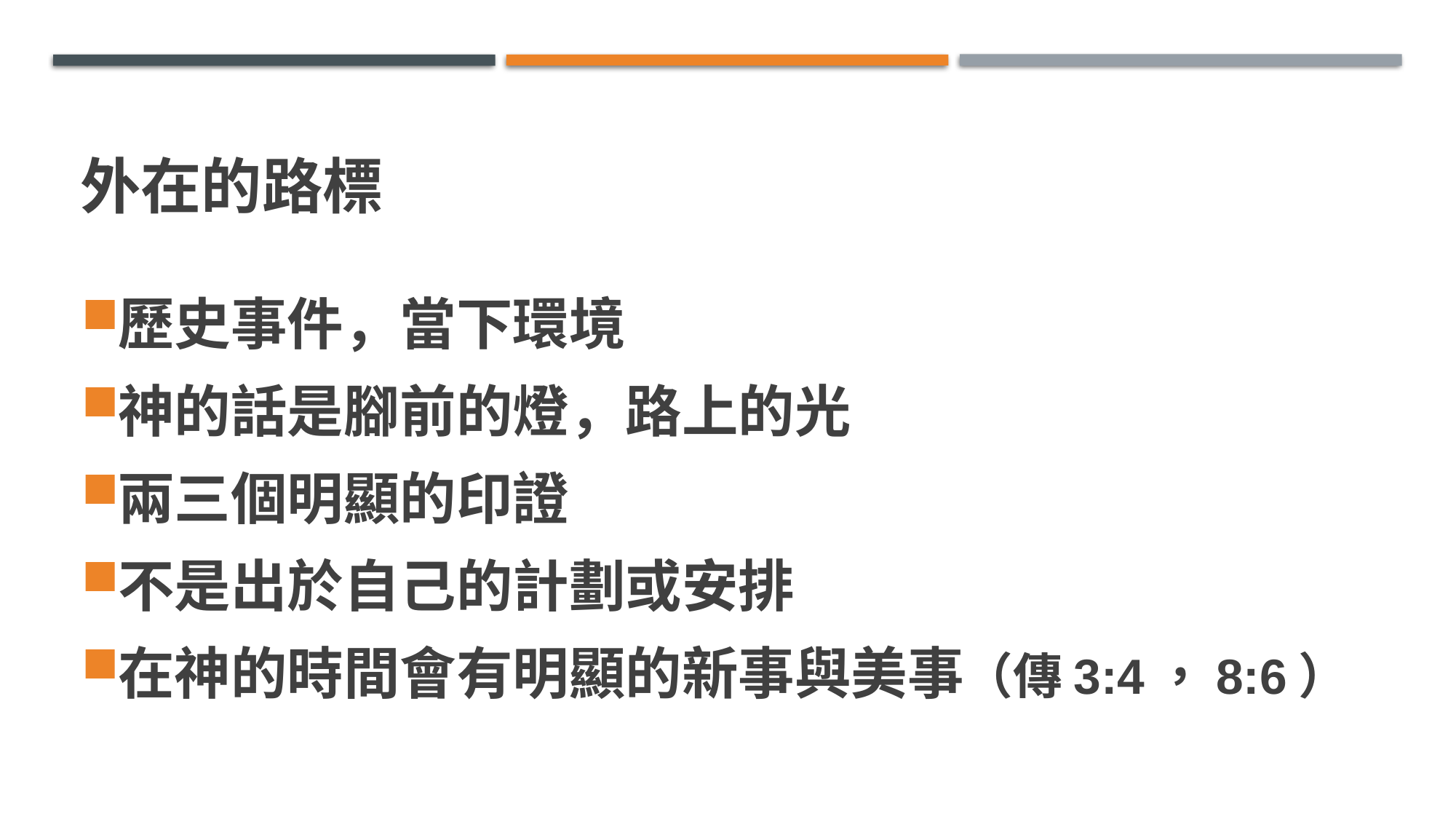

# 外在的路標
歷史事件，當下環境
神的話是腳前的燈，路上的光
兩三個明顯的印證
不是出於自己的計劃或安排
在神的時間會有明顯的新事與美事（傳3:4，8:6）